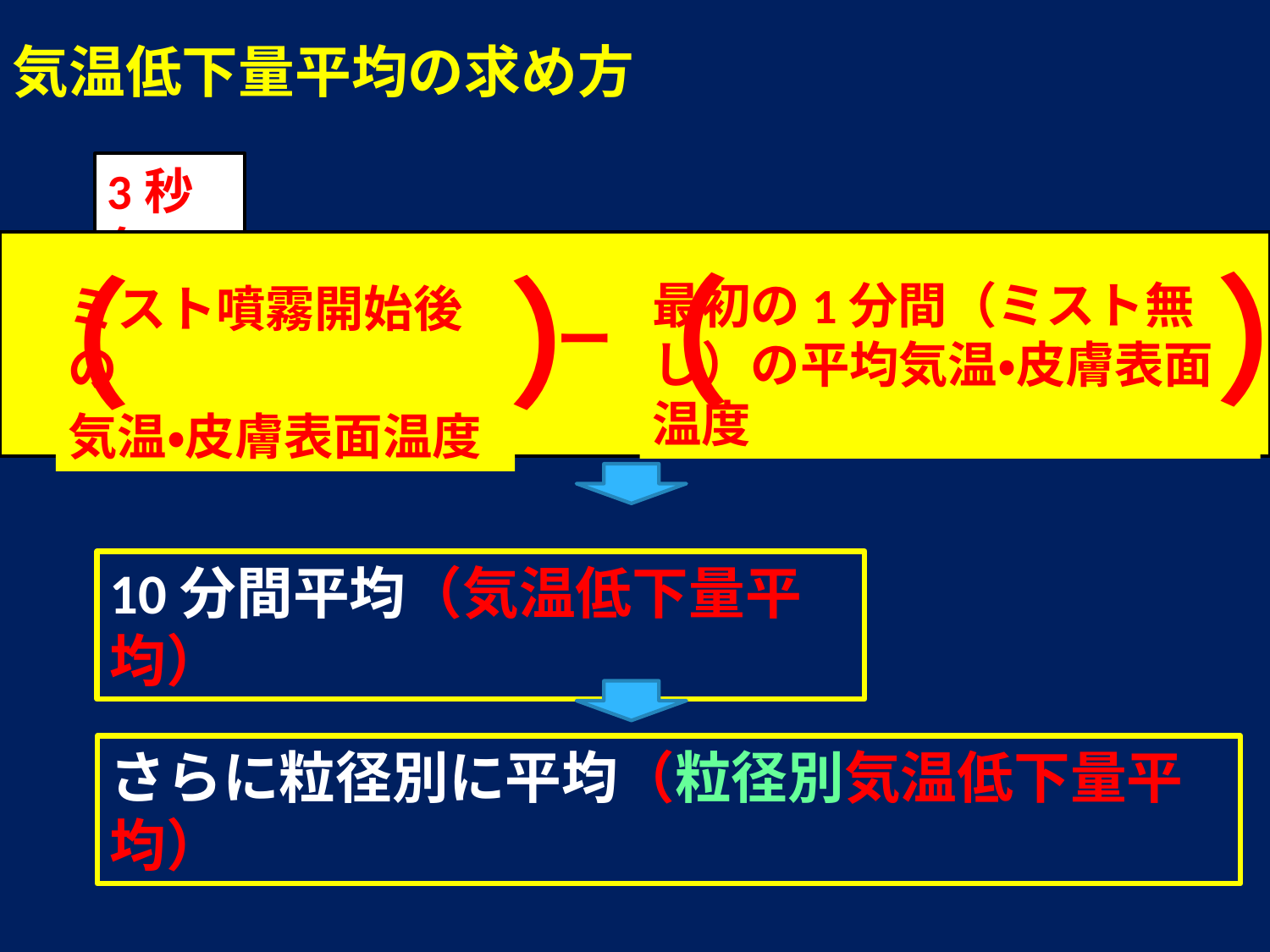

気温低下量平均の求め方
3秒毎

最初の1分間（ミスト無し）の平均気温・皮膚表面温度
ミスト噴霧開始後の
気温・皮膚表面温度
ー
）
（
（
）

10分間平均（気温低下量平均）

さらに粒径別に平均（粒径別気温低下量平均）